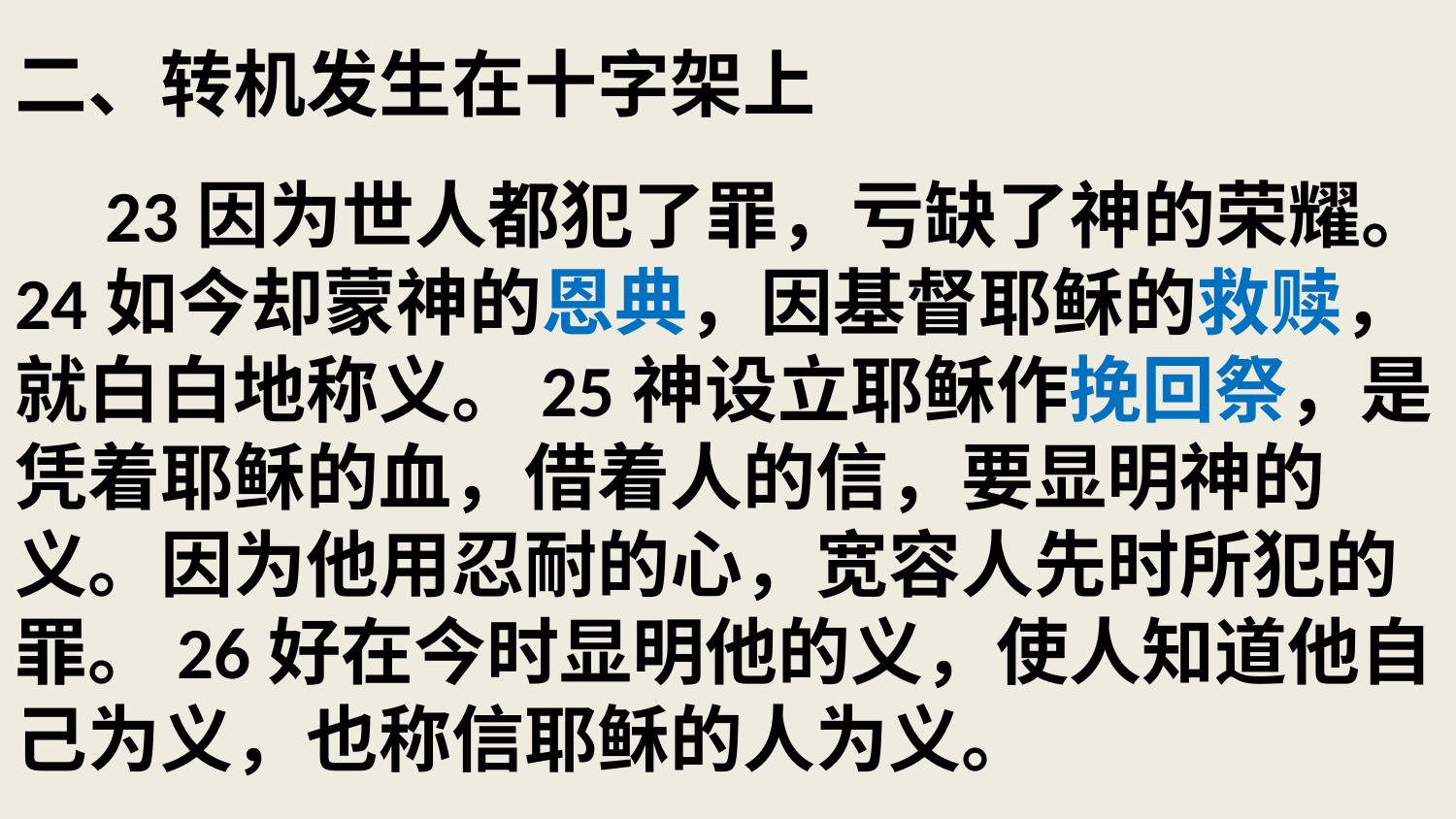

# 二、转机发生在十字架上 23因为世人都犯了罪，亏缺了神的荣耀。24如今却蒙神的恩典，因基督耶稣的救赎，就白白地称义。25神设立耶稣作挽回祭，是凭着耶稣的血，借着人的信，要显明神的义。因为他用忍耐的心，宽容人先时所犯的罪。26好在今时显明他的义，使人知道他自己为义，也称信耶稣的人为义。